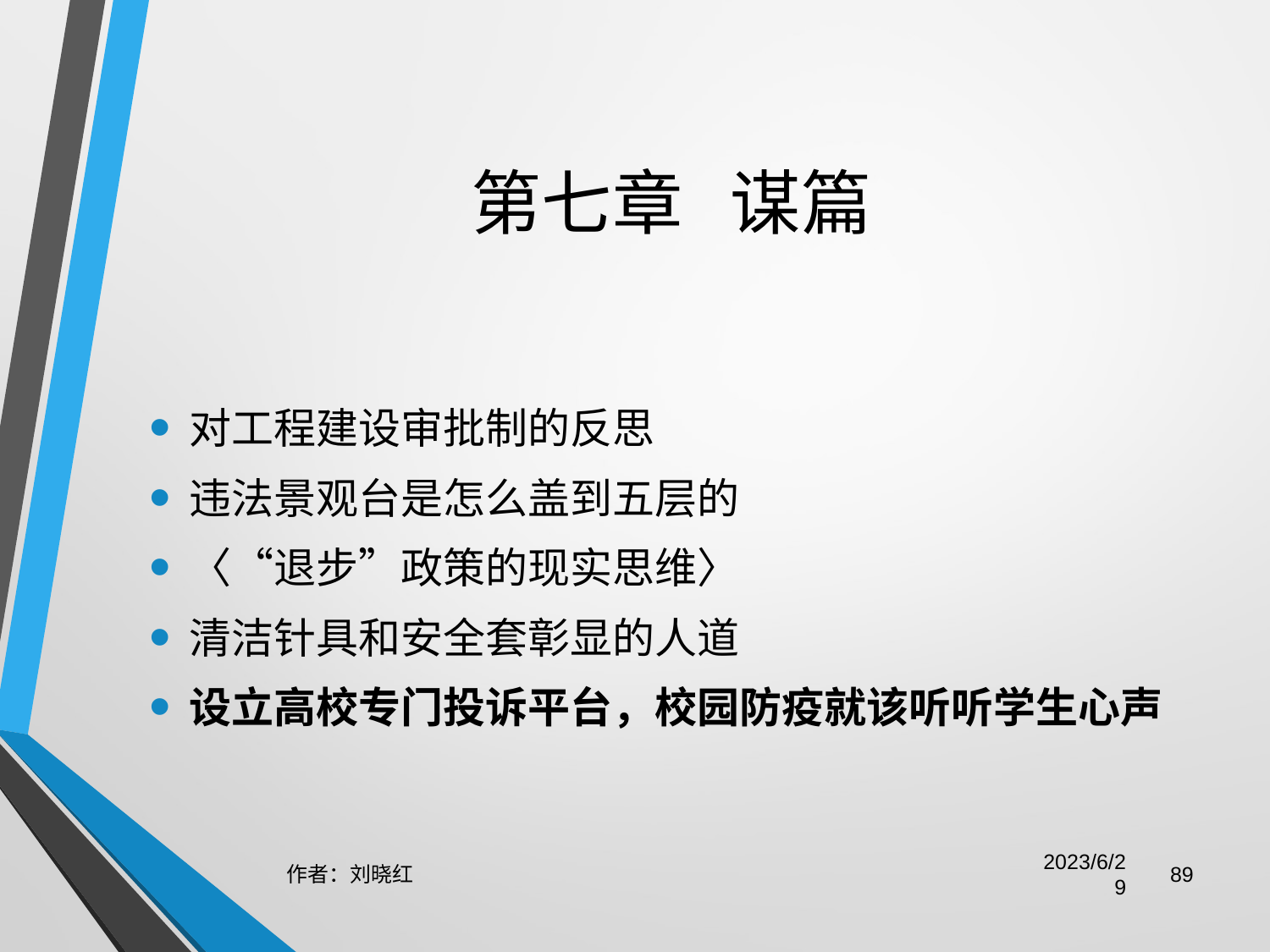

# 第七章   谋篇
对工程建设审批制的反思
违法景观台是怎么盖到五层的
〈“退步”政策的现实思维〉
清洁针具和安全套彰显的人道
设立高校专门投诉平台，校园防疫就该听听学生心声

作者：刘晓红
2023/6/29
89